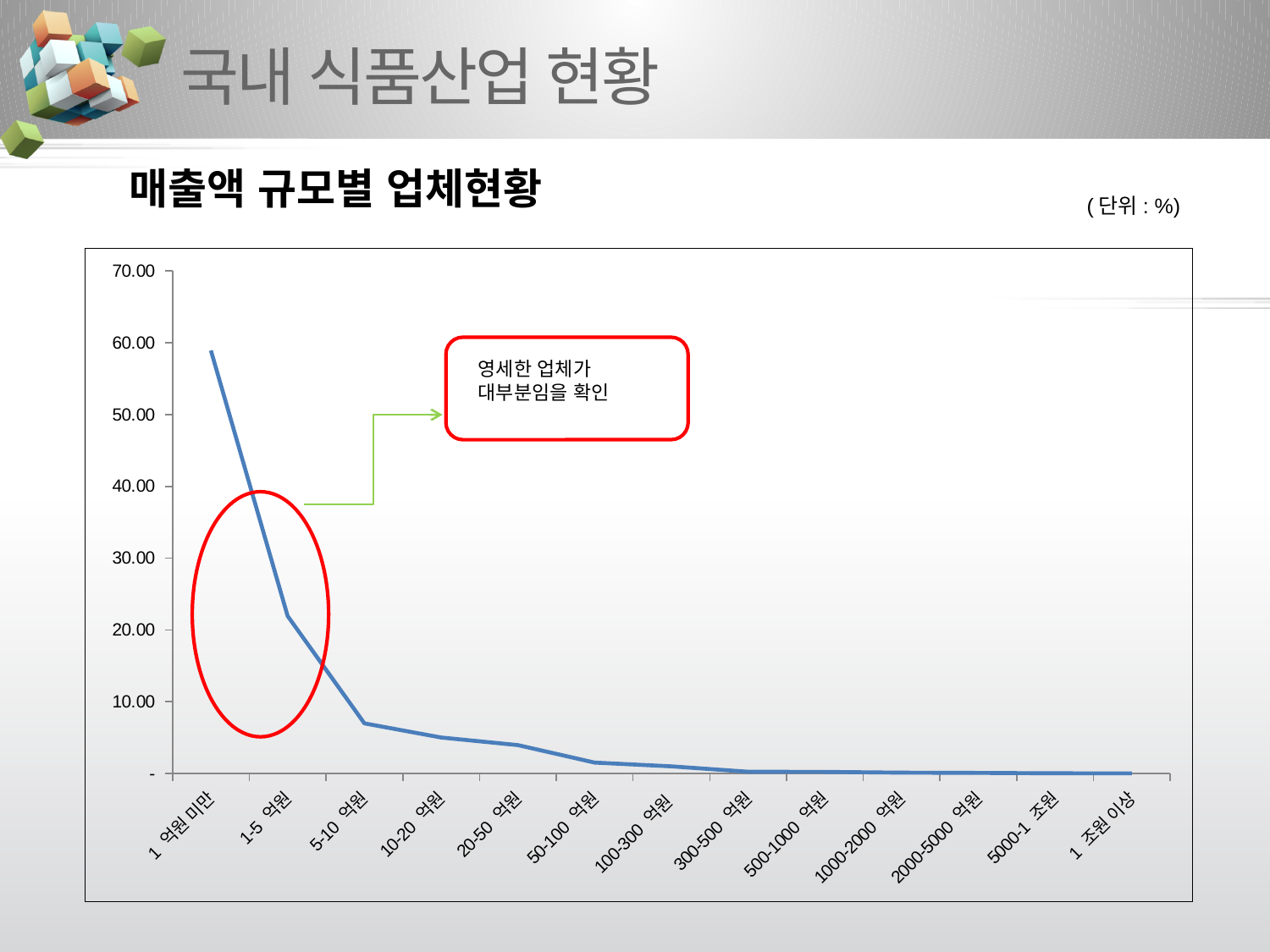

# 국내 식품산업 현황
매출액 규모별 업체현황
(단위: %)

### Chart

| Category |  |
|---|---|
| 1 억원 미만 | 58.930914484568426 |
| 1-5 억원 | 21.935079011922987 |
| 5-10 억원 | 6.977009527069428 |
| 10-20 억원 | 5.008842489588701 |
| 20-50 억원 | 3.9534485709395777 |
| 50-100 억원 | 1.5117804780649198 |
| 100-300 억원  | 0.9926407667294199 |
| 300-500 억원 | 0.23960294369330823 |
| 500-1000 억원 | 0.21678361572251698 |
| 1000-2000 억원 | 0.11409663985395664 |
| 2000-5000 억원 | 0.07986764789776973 |
| 5000-1 조원 | 0.022819327970791402 |
| 1 조원 이상 | 0.017114495978093437 |
영세한 업체가 대부분임을 확인